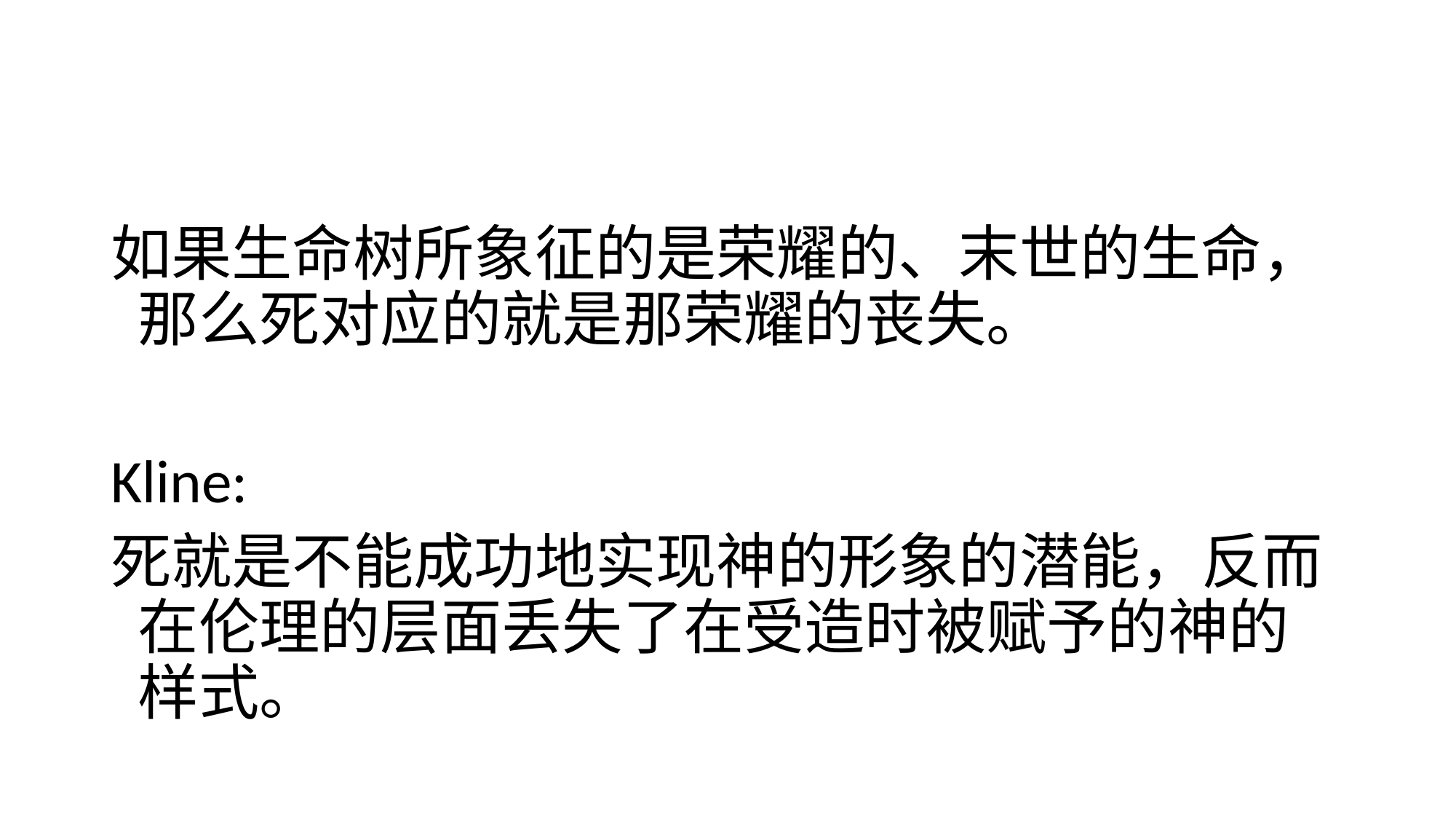

#
如果生命树所象征的是荣耀的、末世的生命，那么死对应的就是那荣耀的丧失。

Kline:
死就是不能成功地实现神的形象的潜能，反而在伦理的层面丢失了在受造时被赋予的神的样式。